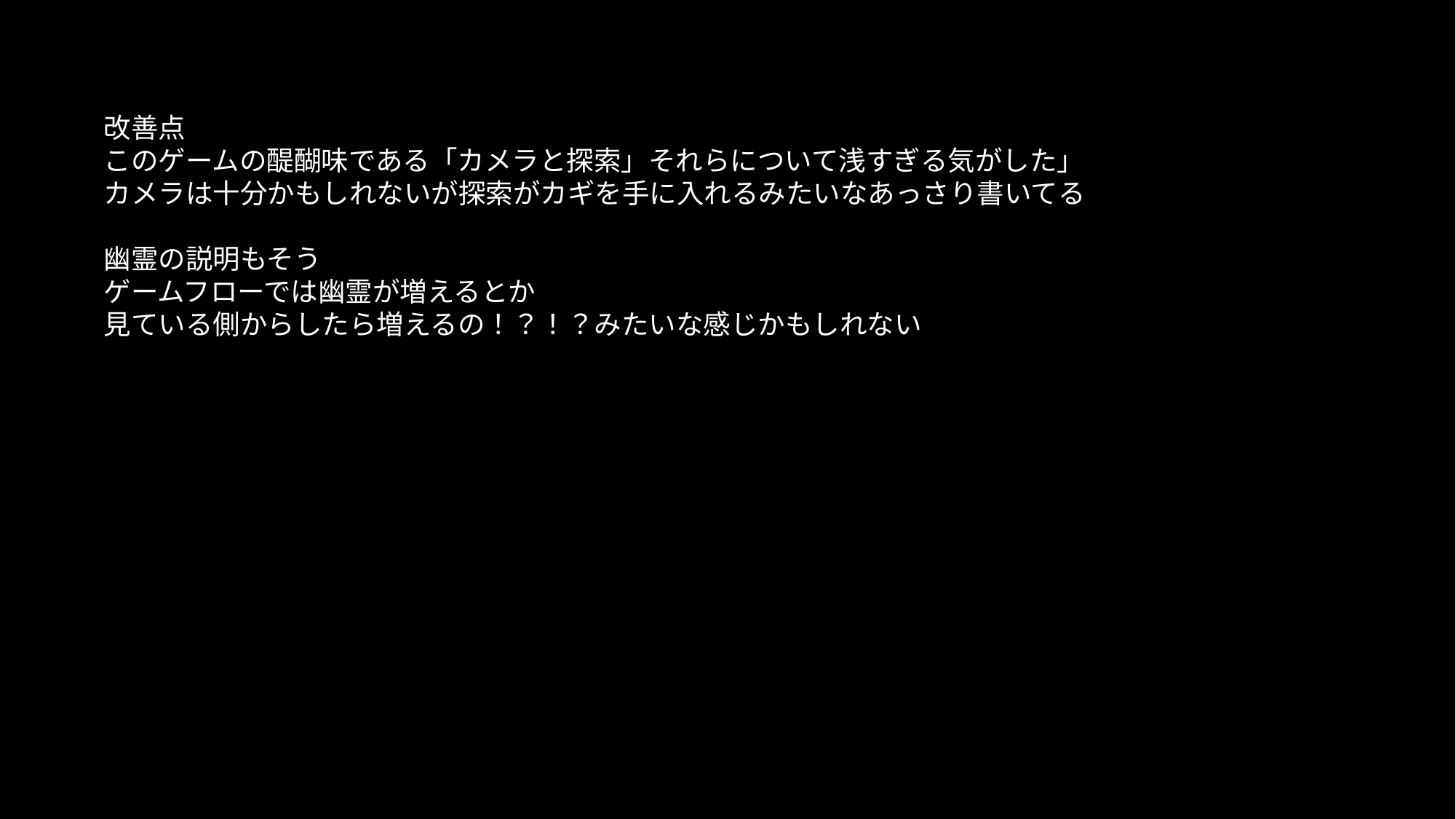

改善点
このゲームの醍醐味である「カメラと探索」それらについて浅すぎる気がした」
カメラは十分かもしれないが探索がカギを手に入れるみたいなあっさり書いてる

幽霊の説明もそう
ゲームフローでは幽霊が増えるとか
見ている側からしたら増えるの！？！？みたいな感じかもしれない